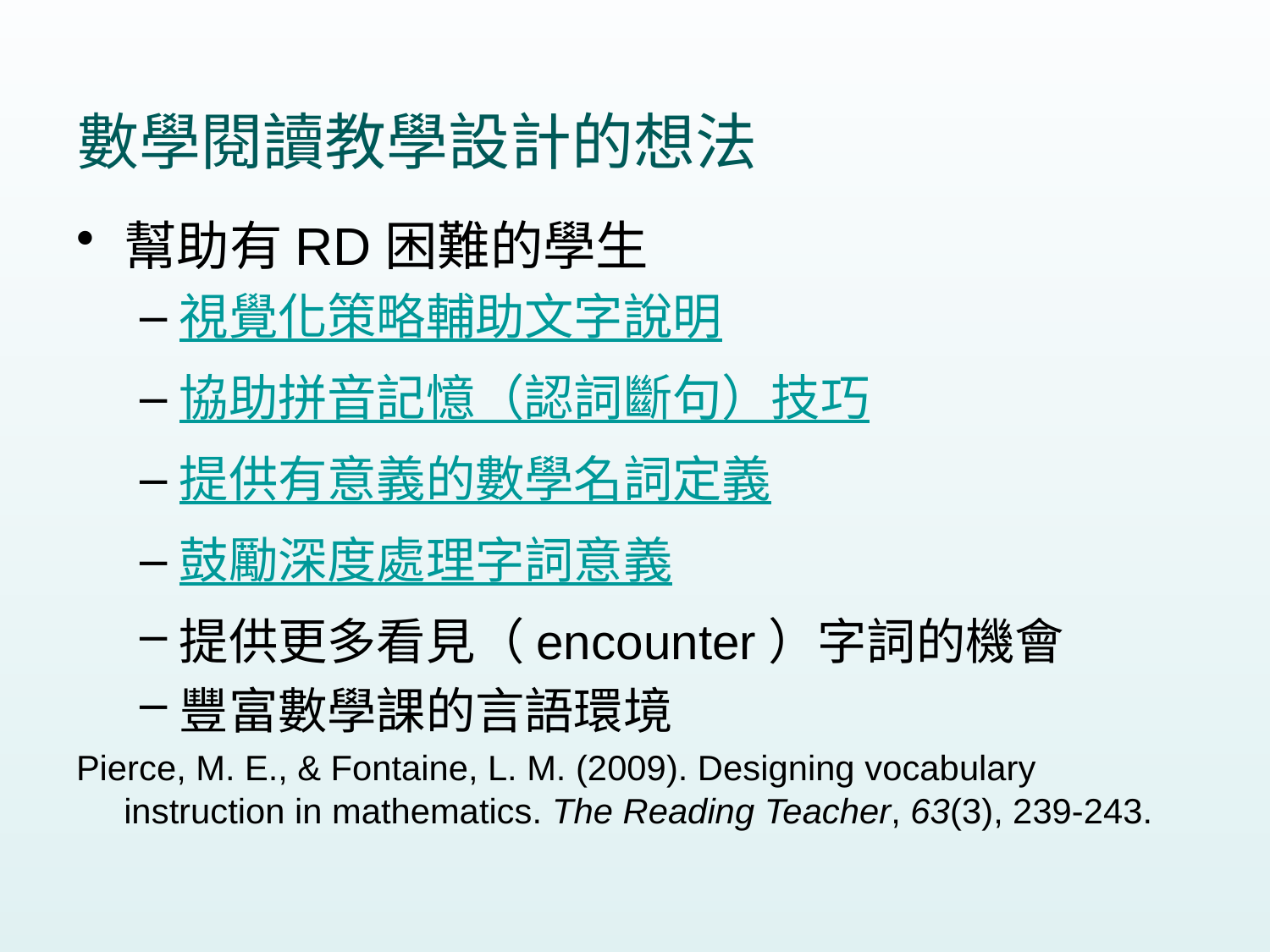

# 數學閱讀教學設計的想法
幫助有RD困難的學生
視覺化策略輔助文字說明
協助拼音記憶（認詞斷句）技巧
提供有意義的數學名詞定義
鼓勵深度處理字詞意義
提供更多看見（encounter）字詞的機會
豐富數學課的言語環境
Pierce, M. E., & Fontaine, L. M. (2009). Designing vocabulary instruction in mathematics. The Reading Teacher, 63(3), 239-243.